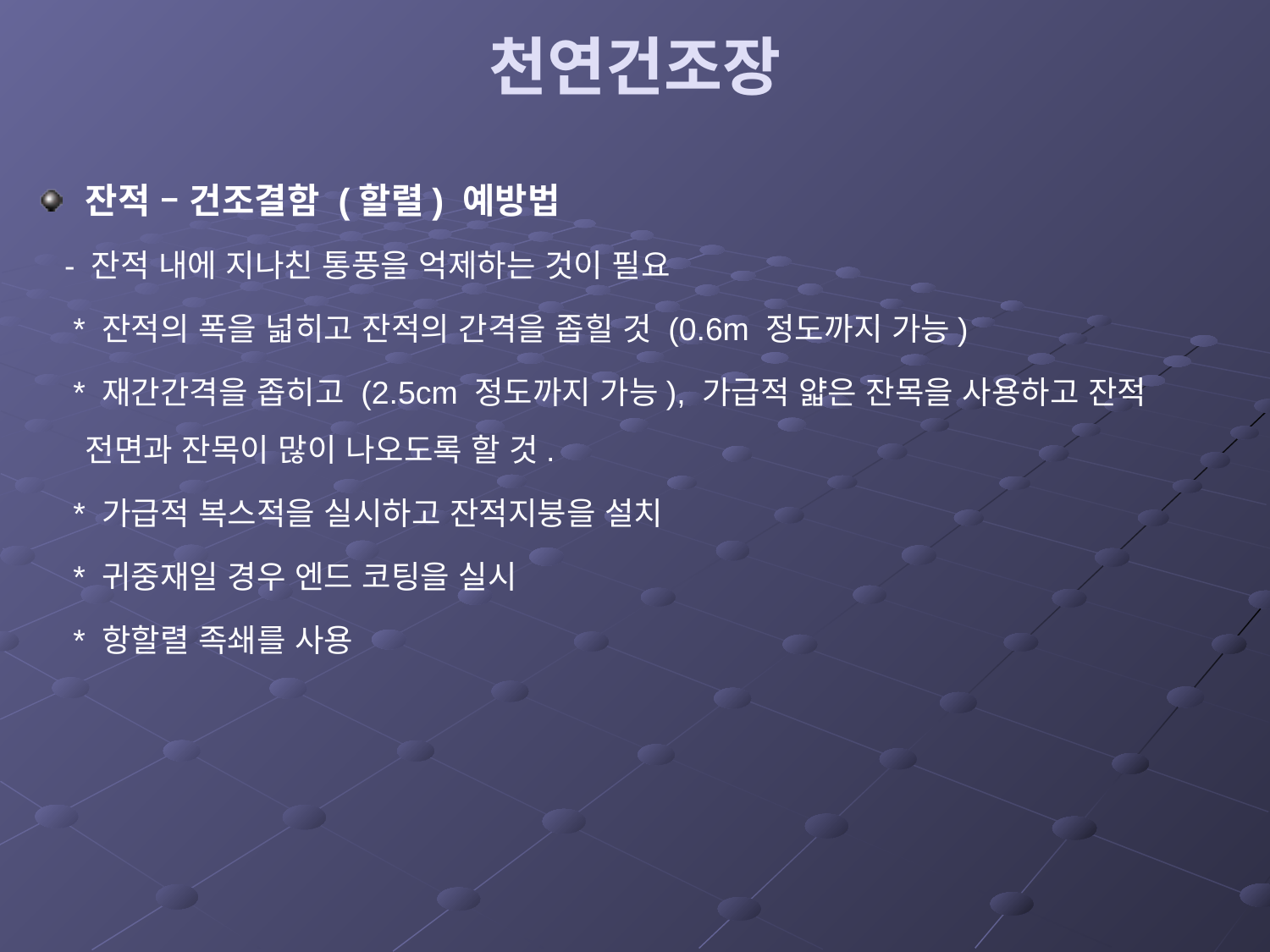

# 천연건조장
잔적 – 건조결함 (할렬) 예방법
   - 잔적 내에 지나친 통풍을 억제하는 것이 필요
    * 잔적의 폭을 넓히고 잔적의 간격을 좁힐 것 (0.6m 정도까지 가능)
    * 재간간격을 좁히고 (2.5cm 정도까지 가능), 가급적 얇은 잔목을 사용하고 잔적 전면과 잔목이 많이 나오도록 할 것.
    * 가급적 복스적을 실시하고 잔적지붕을 설치
    * 귀중재일 경우 엔드 코팅을 실시
    * 항할렬 족쇄를 사용